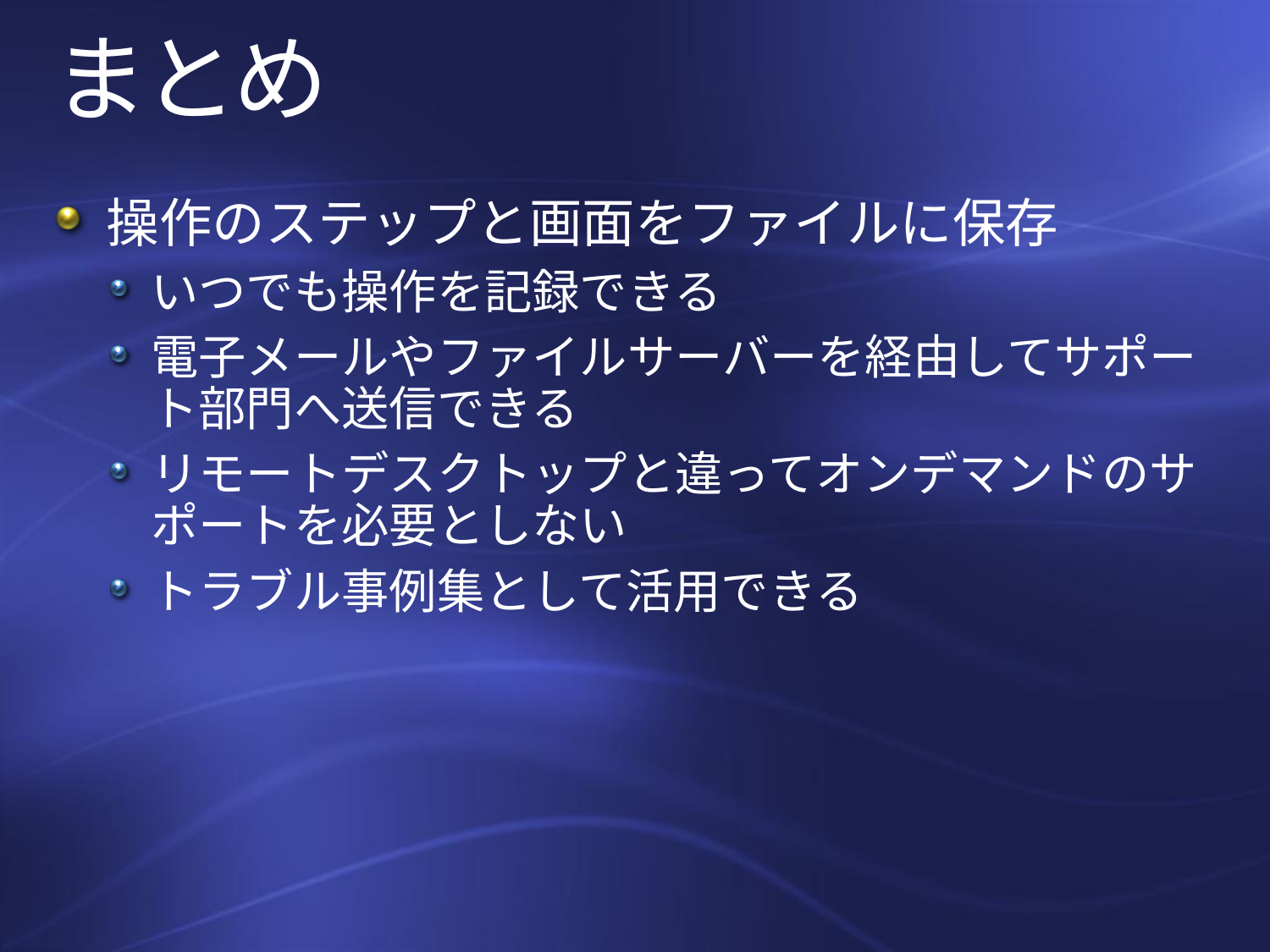

# まとめ
操作のステップと画面をファイルに保存
いつでも操作を記録できる
電子メールやファイルサーバーを経由してサポート部門へ送信できる
リモートデスクトップと違ってオンデマンドのサポートを必要としない
トラブル事例集として活用できる